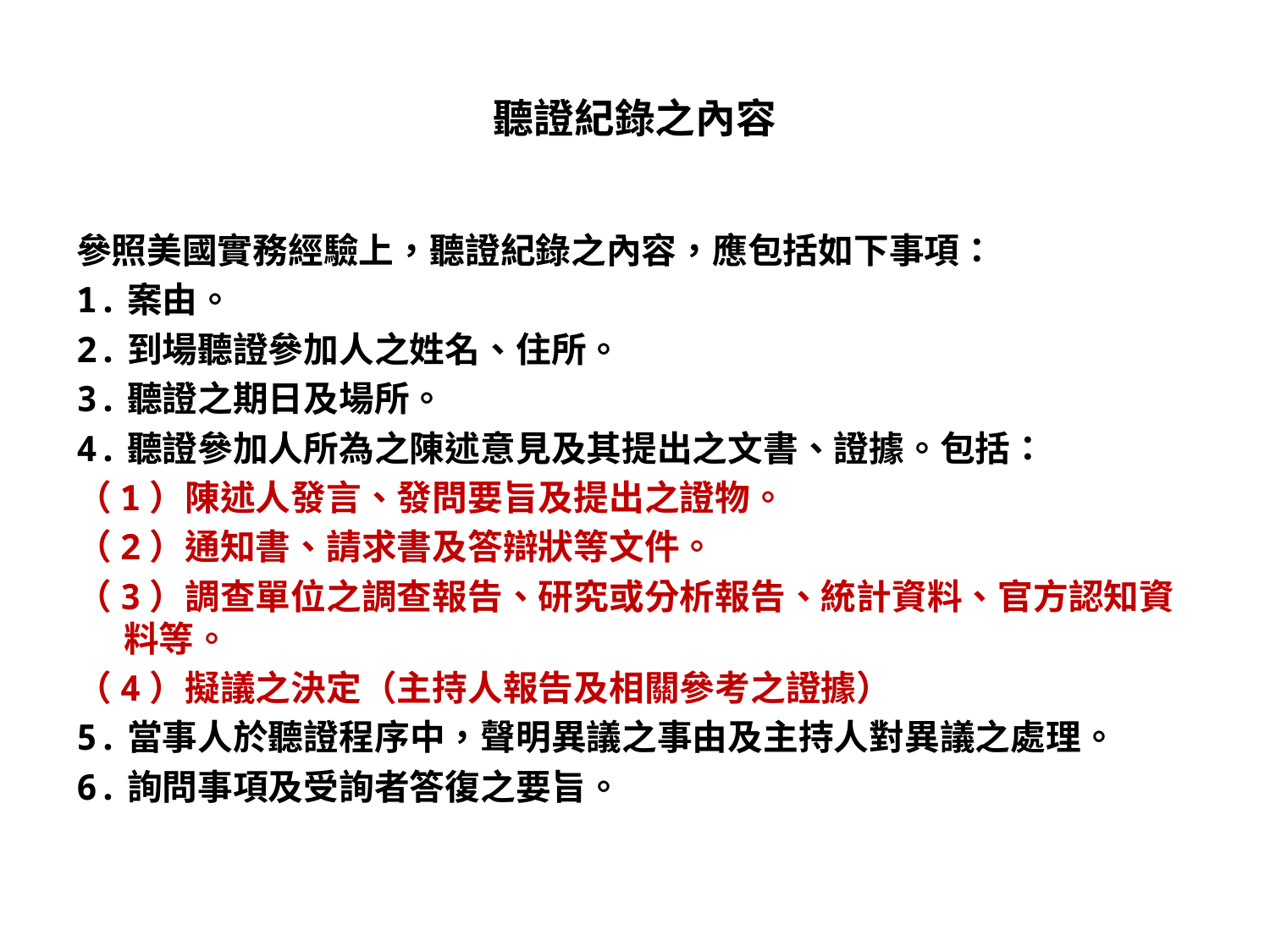

# 聽證紀錄之內容
參照美國實務經驗上，聽證紀錄之內容，應包括如下事項：
1.案由。
2.到場聽證參加人之姓名、住所。
3.聽證之期日及場所。
4.聽證參加人所為之陳述意見及其提出之文書、證據。包括：
（1）陳述人發言、發問要旨及提出之證物。
（2）通知書、請求書及答辯狀等文件。
（3）調查單位之調查報告、研究或分析報告、統計資料、官方認知資料等。
（4）擬議之決定（主持人報告及相關參考之證據）
5.當事人於聽證程序中，聲明異議之事由及主持人對異議之處理。
6.詢問事項及受詢者答復之要旨。